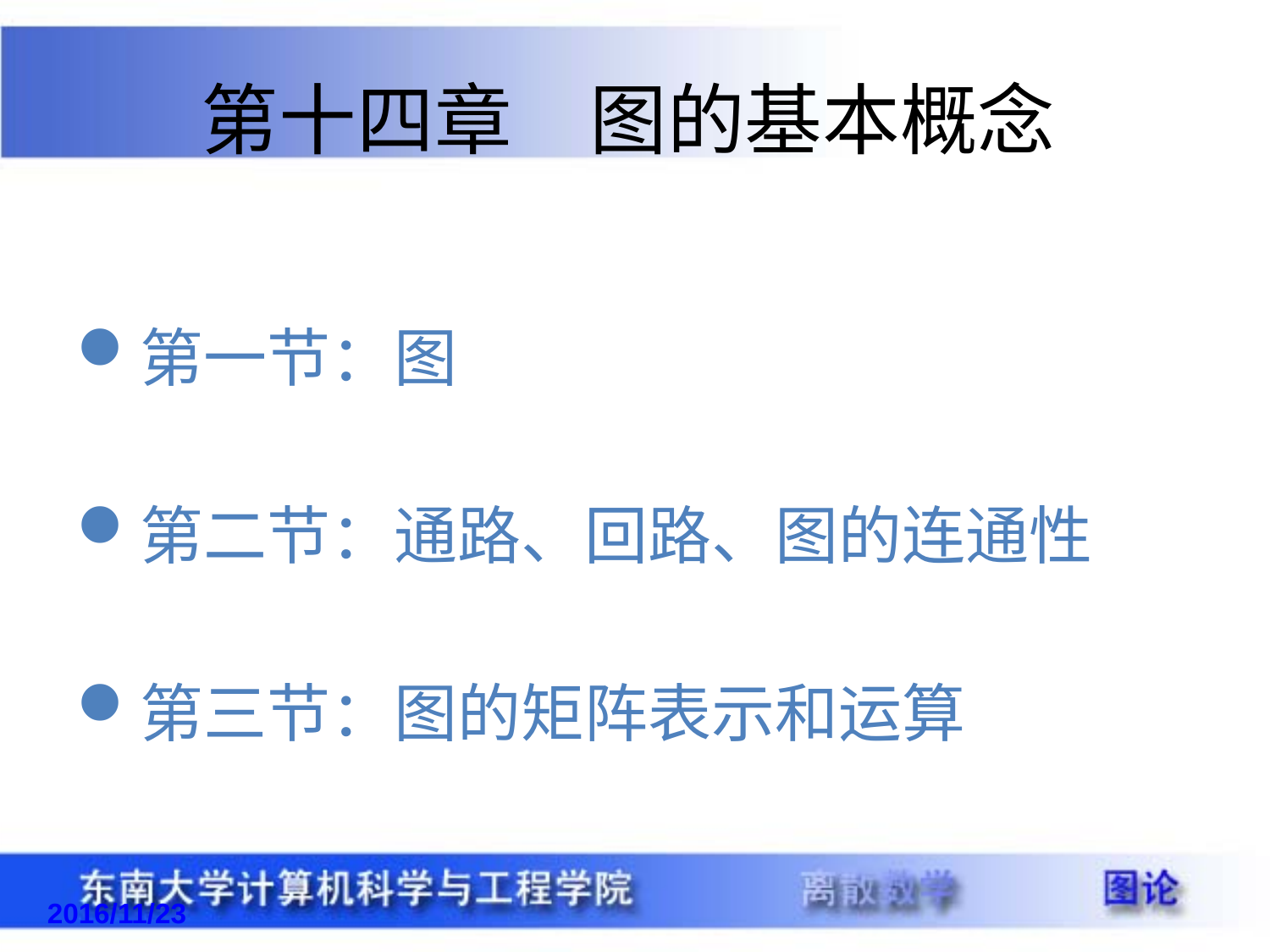

第十四章　图的基本概念

第一节：图

第二节：通路、回路、图的连通性

第三节：图的矩阵表示和运算

2016/11/23